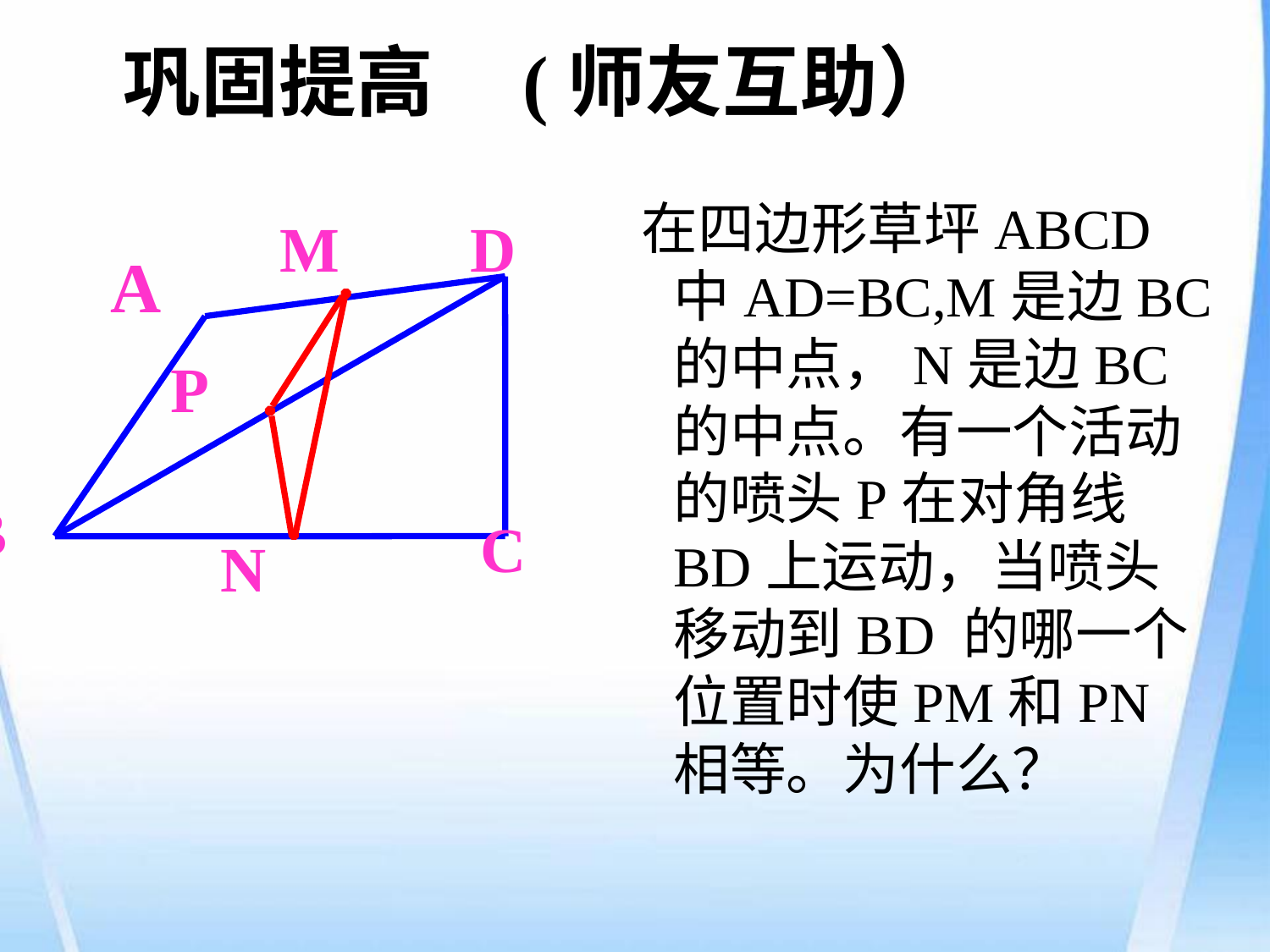

# 巩固提高    (师友互助）
在四边形草坪ABCD中AD=BC,M是边BC的中点，N是边BC的中点。有一个活动的喷头P在对角线BD上运动，当喷头移动到BD 的哪一个位置时使PM和PN相等。为什么？

M
D
A

P

B
C
N